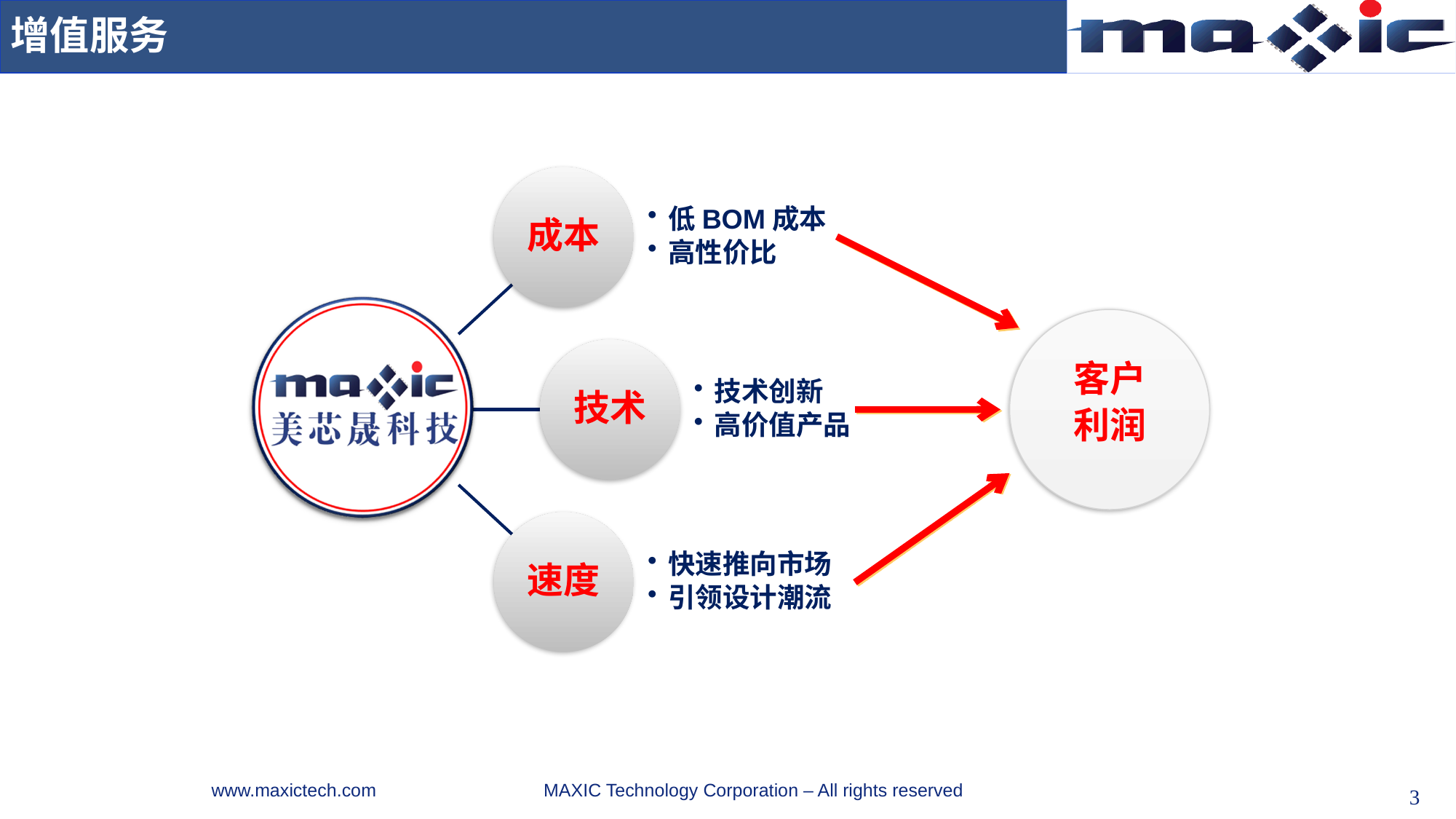

增值服务
成本
低BOM成本
高性价比
技术
技术创新
高价值产品
速度
快速推向市场
引领设计潮流

客户
利润
3